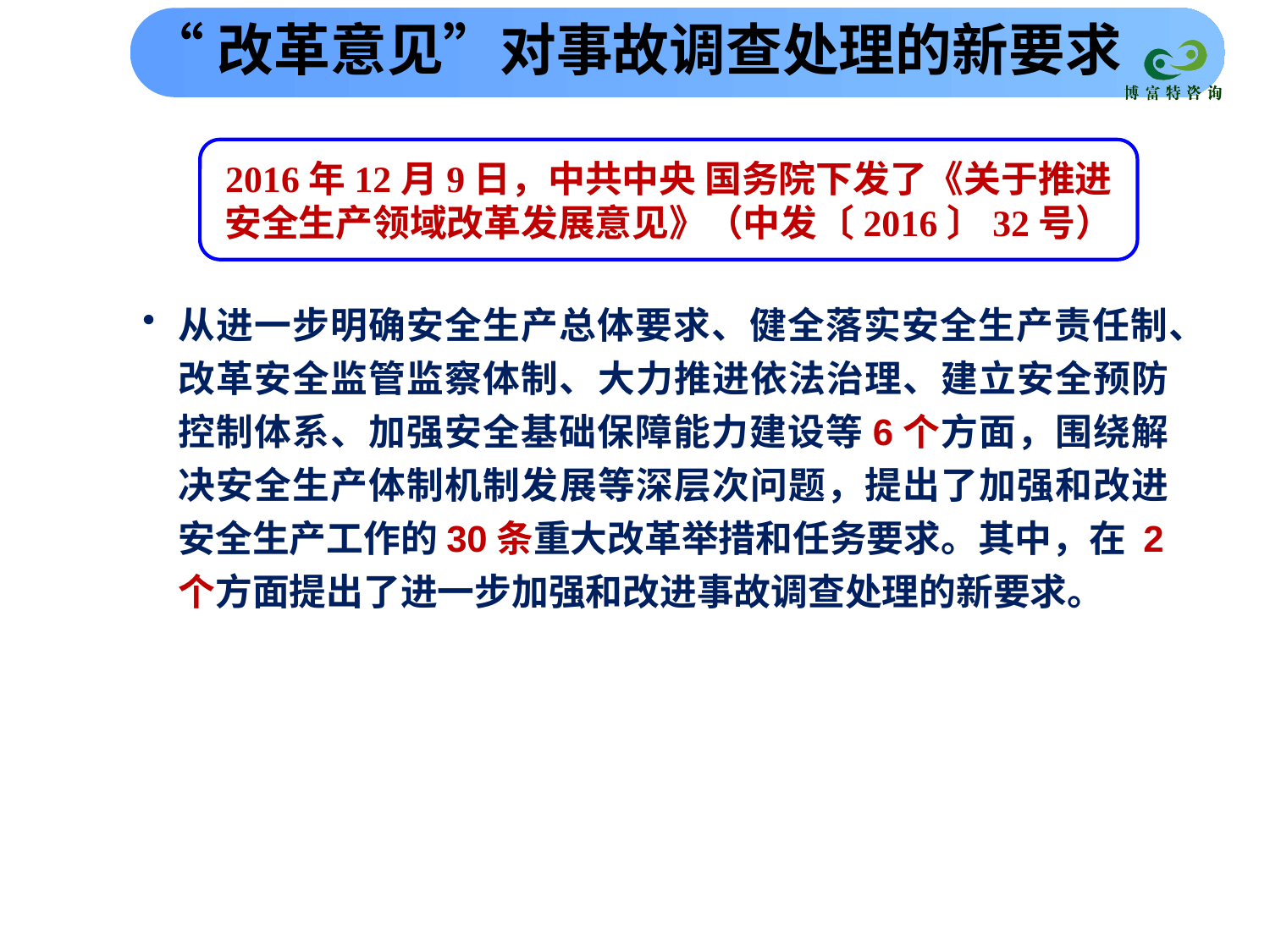

“改革意见”对事故调查处理的新要求
2016年12月9日，中共中央 国务院下发了《关于推进安全生产领域改革发展意见》（中发〔2016〕32号）
从进一步明确安全生产总体要求、健全落实安全生产责任制、改革安全监管监察体制、大力推进依法治理、建立安全预防控制体系、加强安全基础保障能力建设等6个方面，围绕解决安全生产体制机制发展等深层次问题，提出了加强和改进安全生产工作的30条重大改革举措和任务要求。其中，在 2个方面提出了进一步加强和改进事故调查处理的新要求。